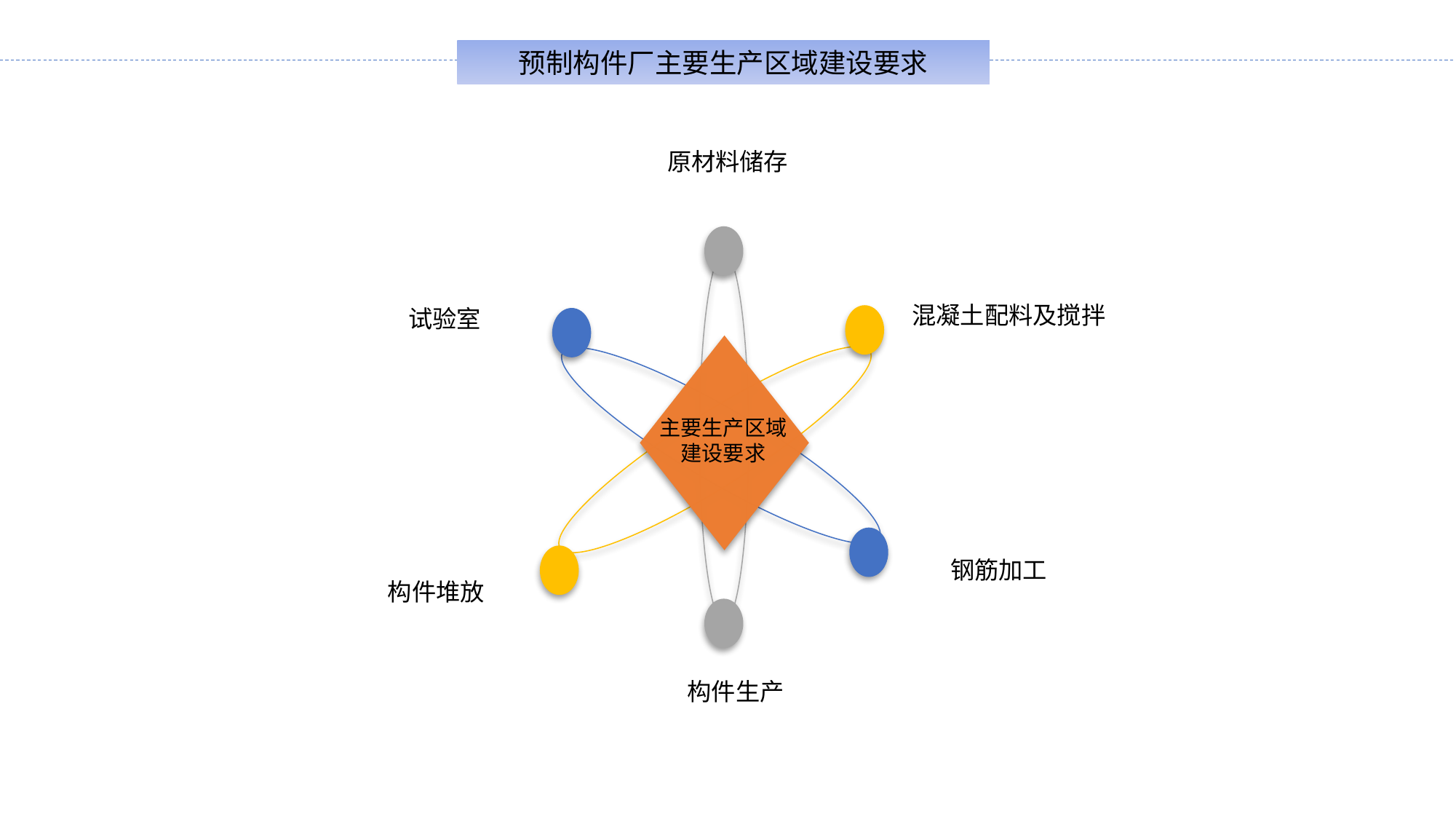

预制构件厂主要生产区域建设要求
原材料储存

混凝土配料及搅拌
试验室

主要生产区域
建设要求

钢筋加工
构件堆放
构件生产